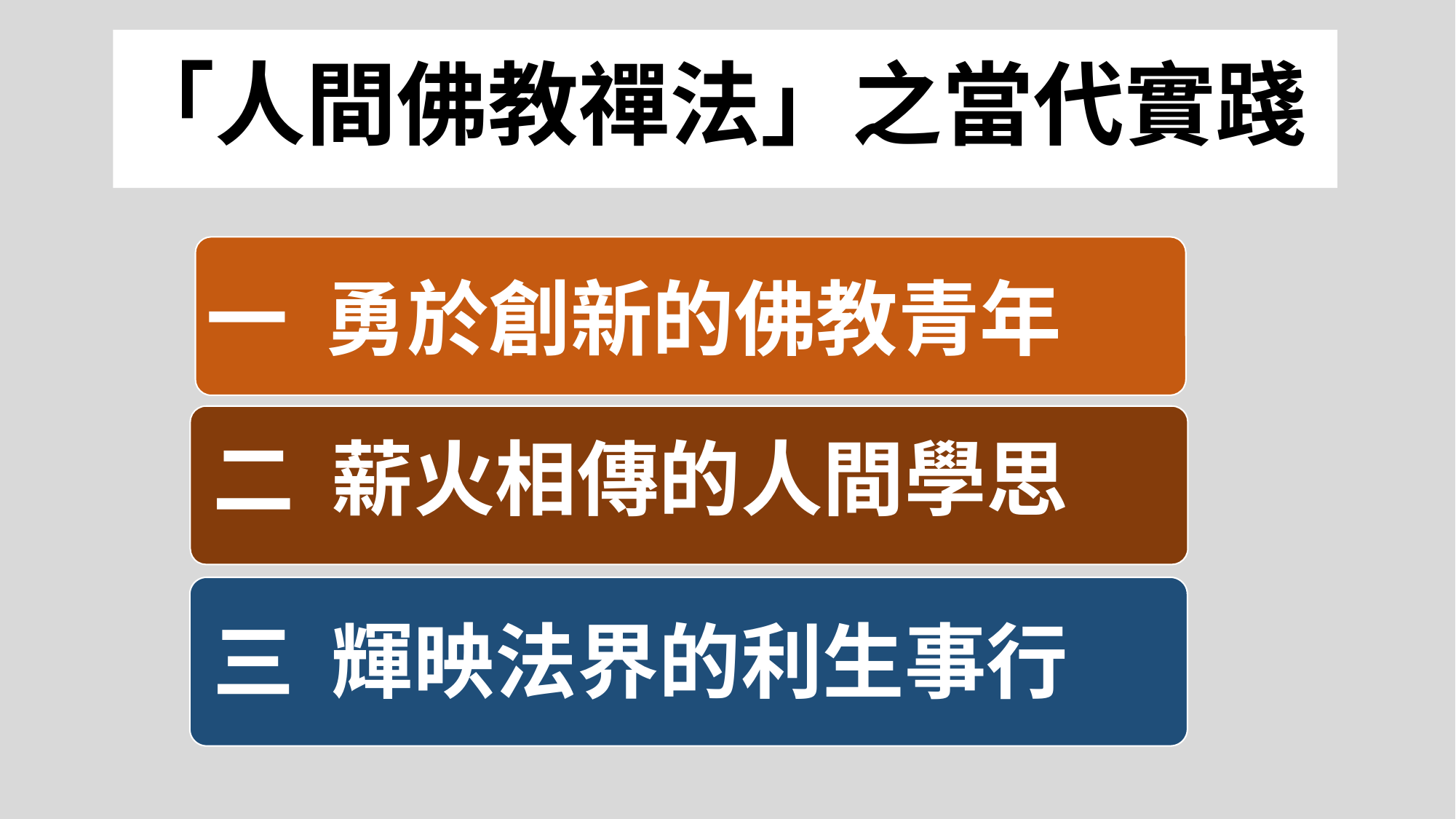

# 「人間佛教禪法」之當代實踐

一  勇於創新的佛教青年

二  薪火相傳的人間學思

三  輝映法界的利生事行